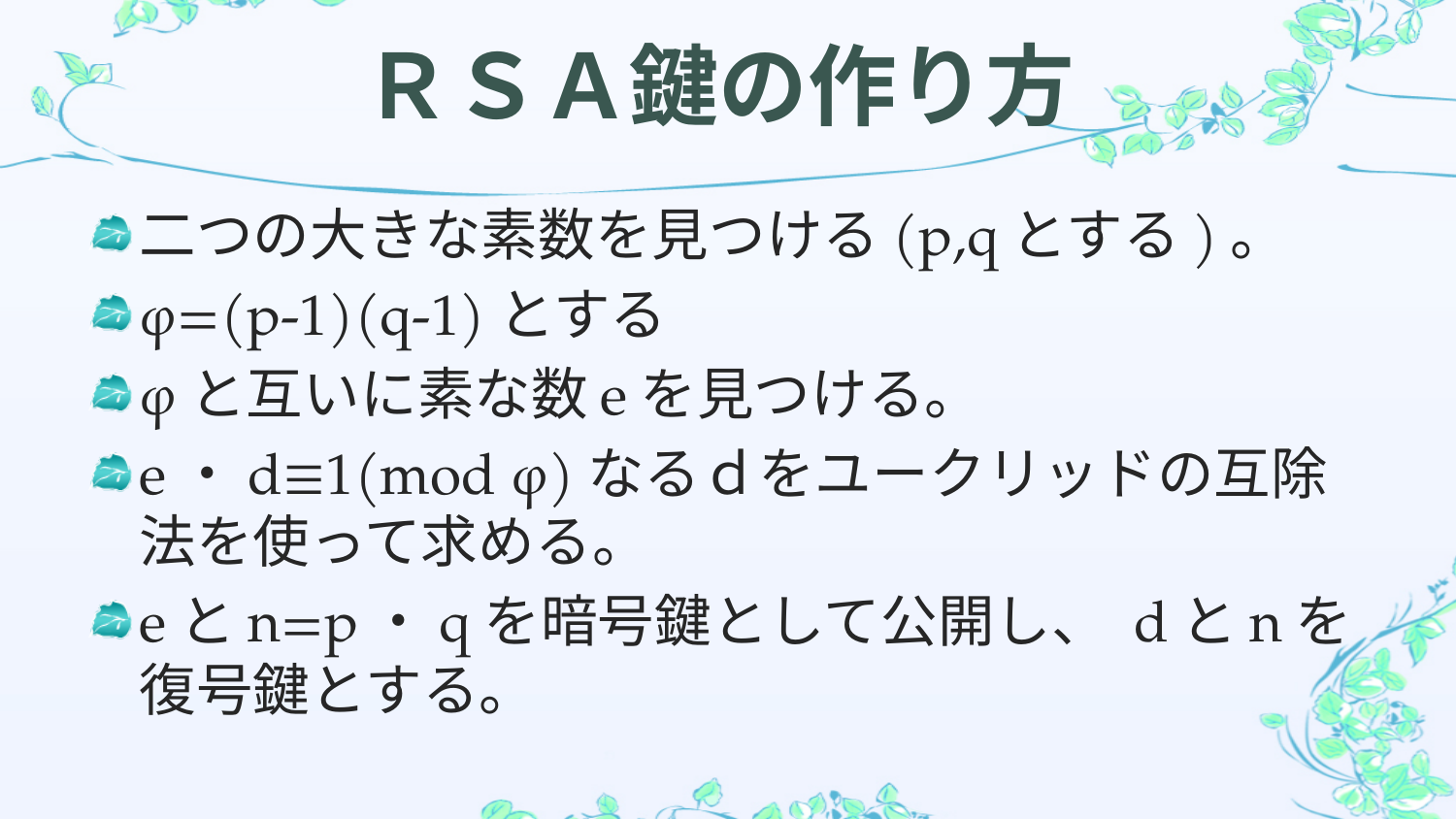

# ＲＳＡ鍵の作り方
二つの大きな素数を見つける(p,qとする)。
φ=(p-1)(q-1)とする
φと互いに素な数eを見つける。
e・d≡1(mod φ)なるｄをユークリッドの互除法を使って求める。
eとn=p・qを暗号鍵として公開し、 dとnを復号鍵とする。